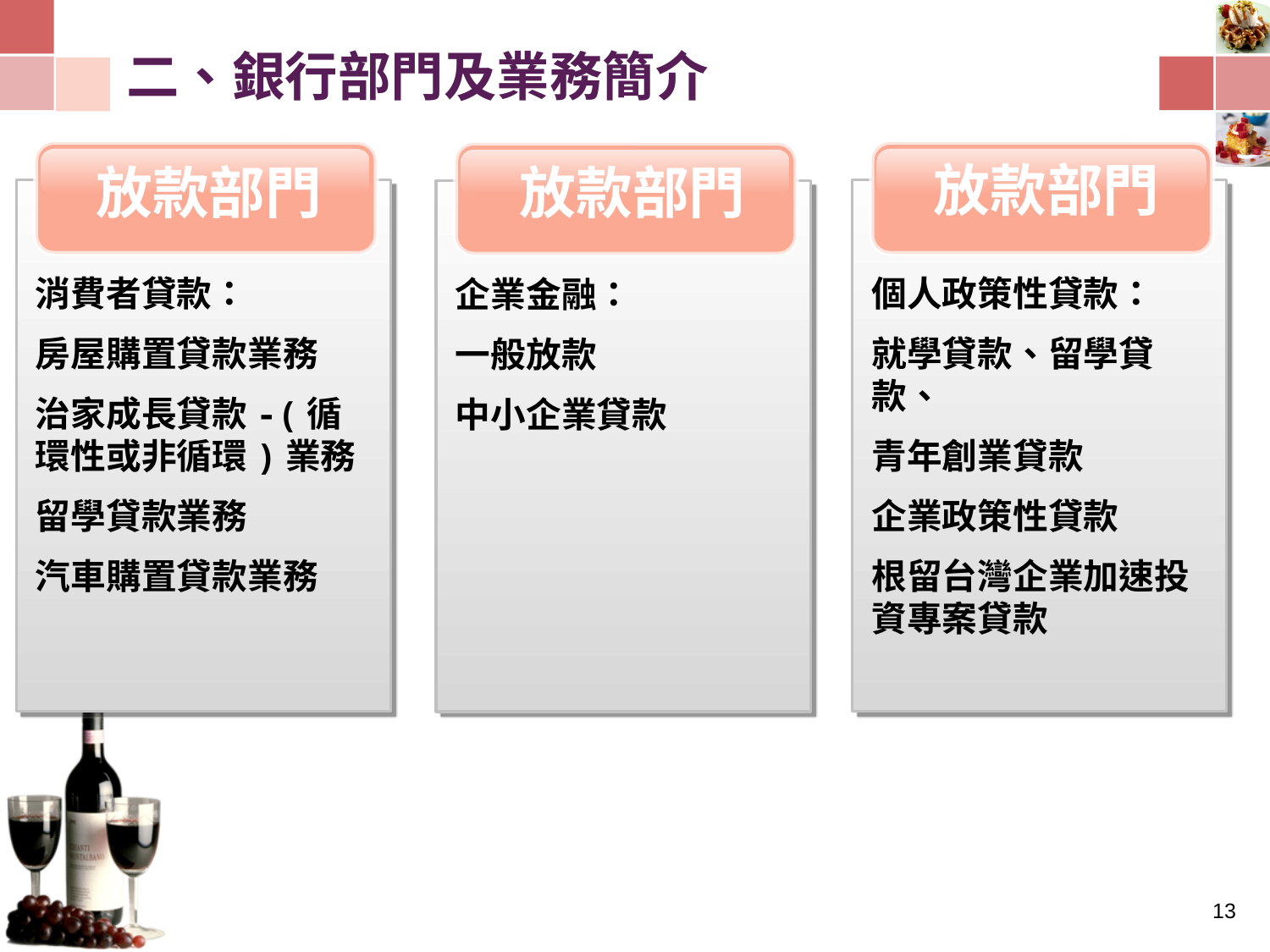

# 二、銀行部門及業務簡介
外匯部門

放款部門

 電子支付
 行動支付
消費者貸款：
房屋購置貸款業務
治家成長貸款-(循環性或非循環)業務
留學貸款業務
汽車購置貸款業務

放款部門

個人政策性貸款：
就學貸款、留學貸款、
青年創業貸款
企業政策性貸款
根留台灣企業加速投資專案貸款

放款部門

 電子支付
 行動支付
企業金融：
一般放款
中小企業貸款
13